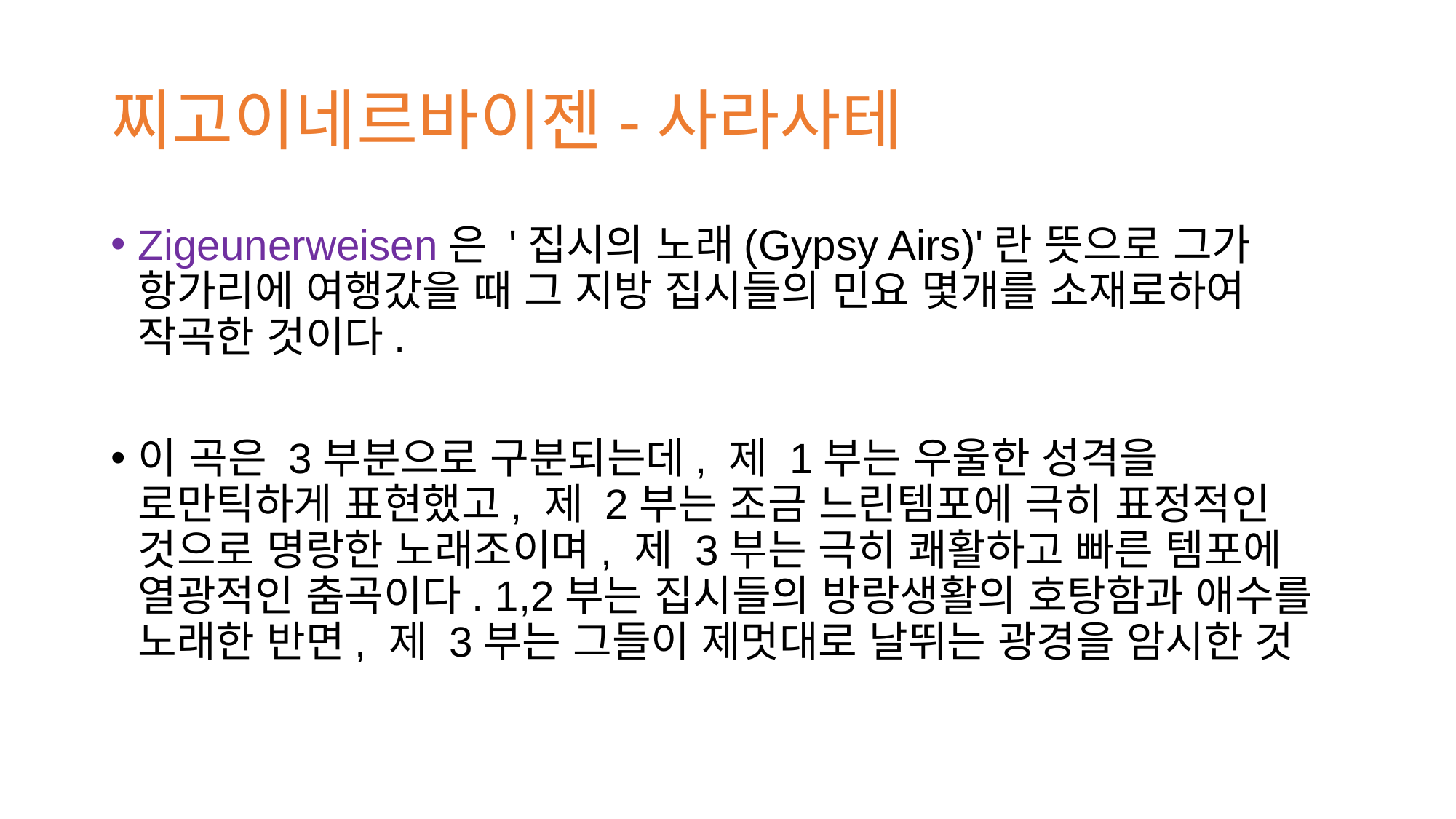

# 찌고이네르바이젠-사라사테
Zigeunerweisen은 '집시의 노래(Gypsy Airs)'란 뜻으로 그가 항가리에 여행갔을 때 그 지방 집시들의 민요 몇개를 소재로하여 작곡한 것이다.

이 곡은 3부분으로 구분되는데, 제 1부는 우울한 성격을 로만틱하게 표현했고, 제 2부는 조금 느린템포에 극히 표정적인 것으로 명랑한 노래조이며, 제 3부는 극히 쾌활하고 빠른 템포에 열광적인 춤곡이다. 1,2부는 집시들의 방랑생활의 호탕함과 애수를 노래한 반면, 제 3부는 그들이 제멋대로 날뛰는 광경을 암시한 것